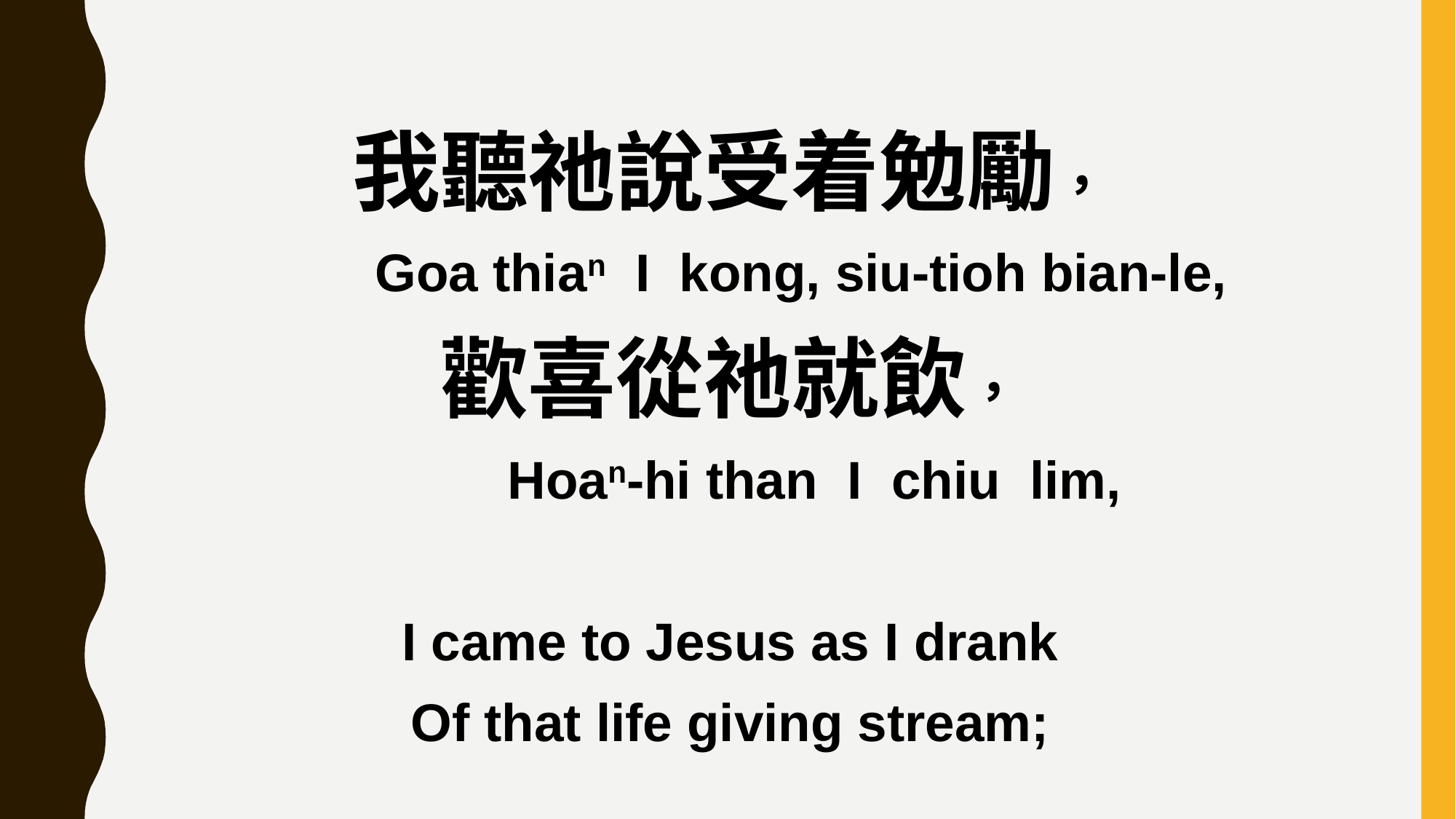

我聽祂說受着勉勵，
            Goa thian  I  kong, siu-tioh bian-le,
歡喜從祂就飲，
                     Hoan-hi than  I  chiu  lim,

I came to Jesus as I drank
Of that life giving stream;